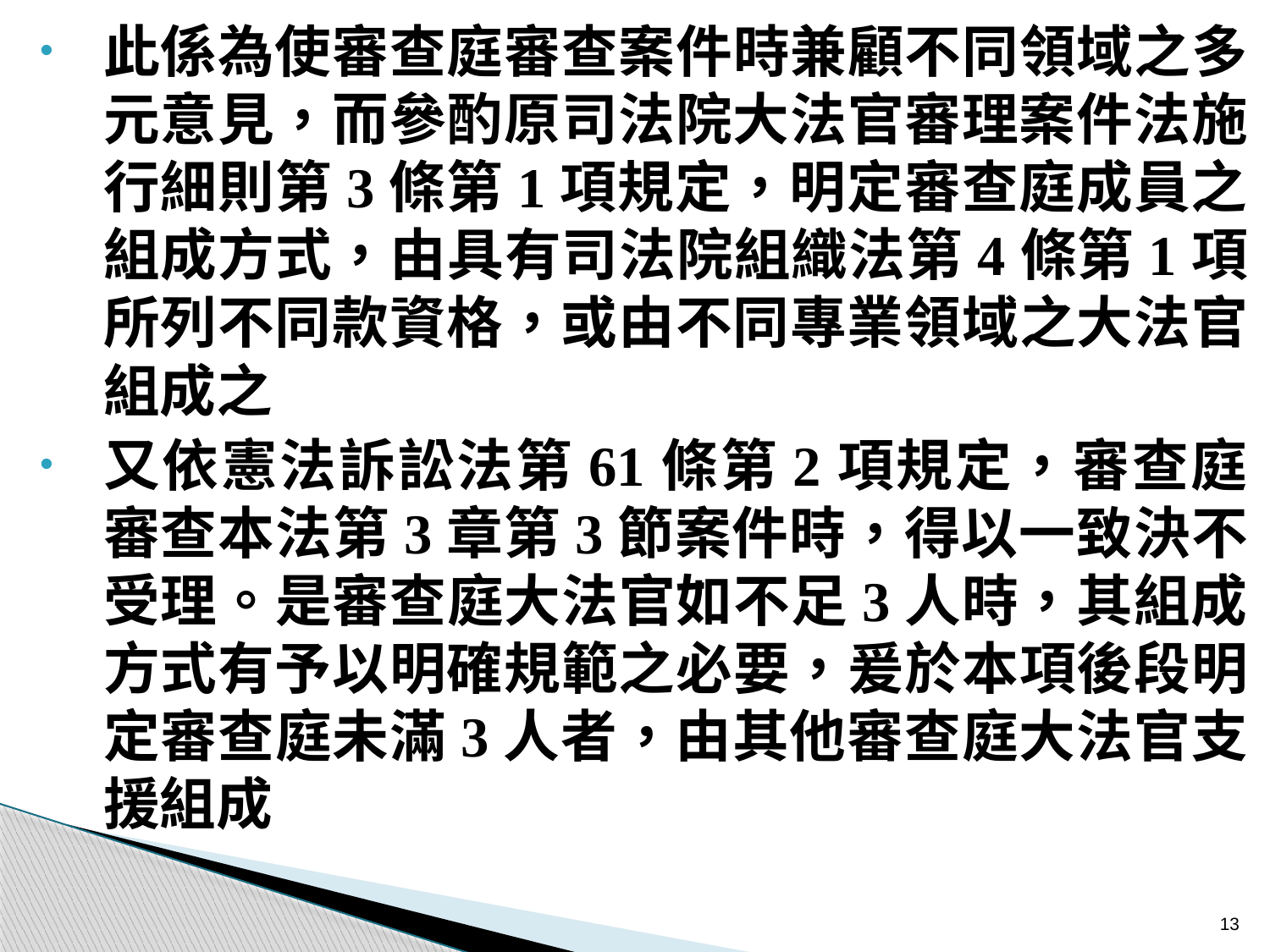

此係為使審查庭審查案件時兼顧不同領域之多元意見，而參酌原司法院大法官審理案件法施行細則第3條第1項規定，明定審查庭成員之組成方式，由具有司法院組織法第4條第1項所列不同款資格，或由不同專業領域之大法官組成之
又依憲法訴訟法第61條第2項規定，審查庭審查本法第3章第3節案件時，得以一致決不受理。是審查庭大法官如不足3人時，其組成方式有予以明確規範之必要，爰於本項後段明定審查庭未滿3人者，由其他審查庭大法官支援組成
13